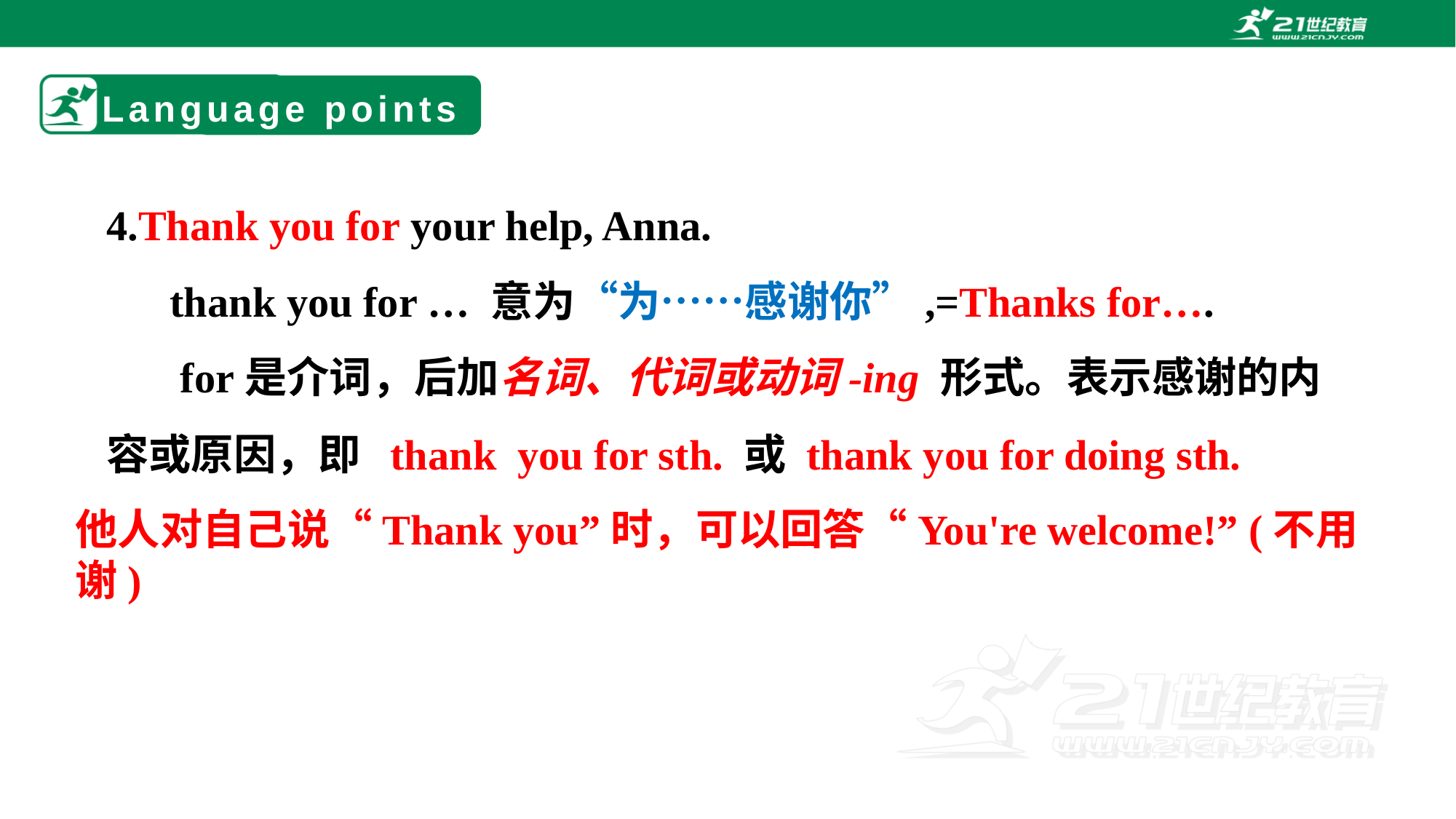

# Language points
4.Thank you for your help, Anna.
      thank you for … 意为“为……感谢你”,=Thanks for….
       for是介词，后加名词、代词或动词-ing 形式。表示感谢的内
容或原因，即  thank  you for sth. 或 thank you for doing sth.

他人对自己说“Thank you”时，可以回答“You're welcome!” (不用谢)